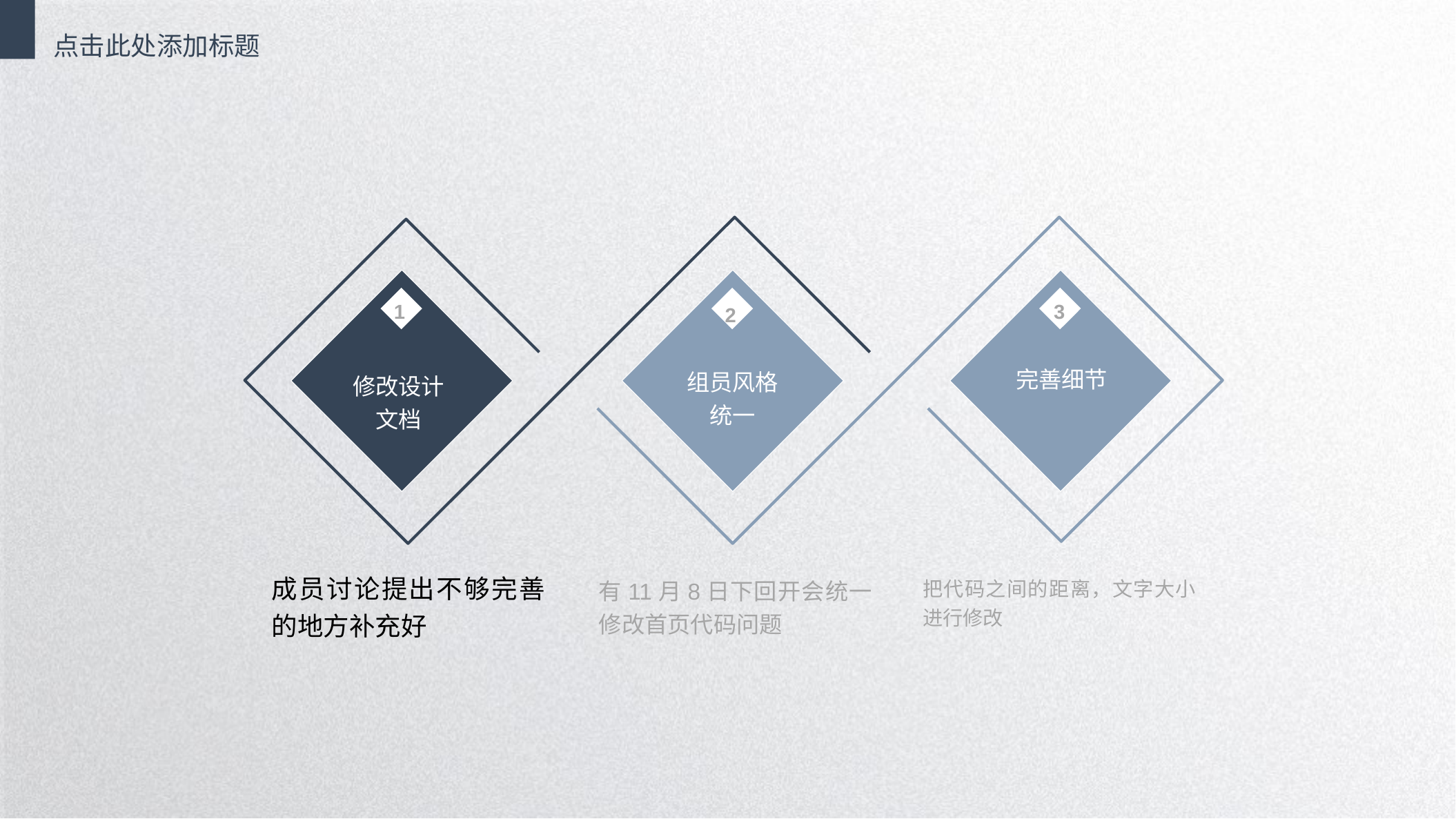

点击此处添加标题

1
3
2

完善细节
组员风格统一
修改设计文档
成员讨论提出不够完善的地方补充好
有11月8日下回开会统一修改首页代码问题
把代码之间的距离，文字大小进行修改